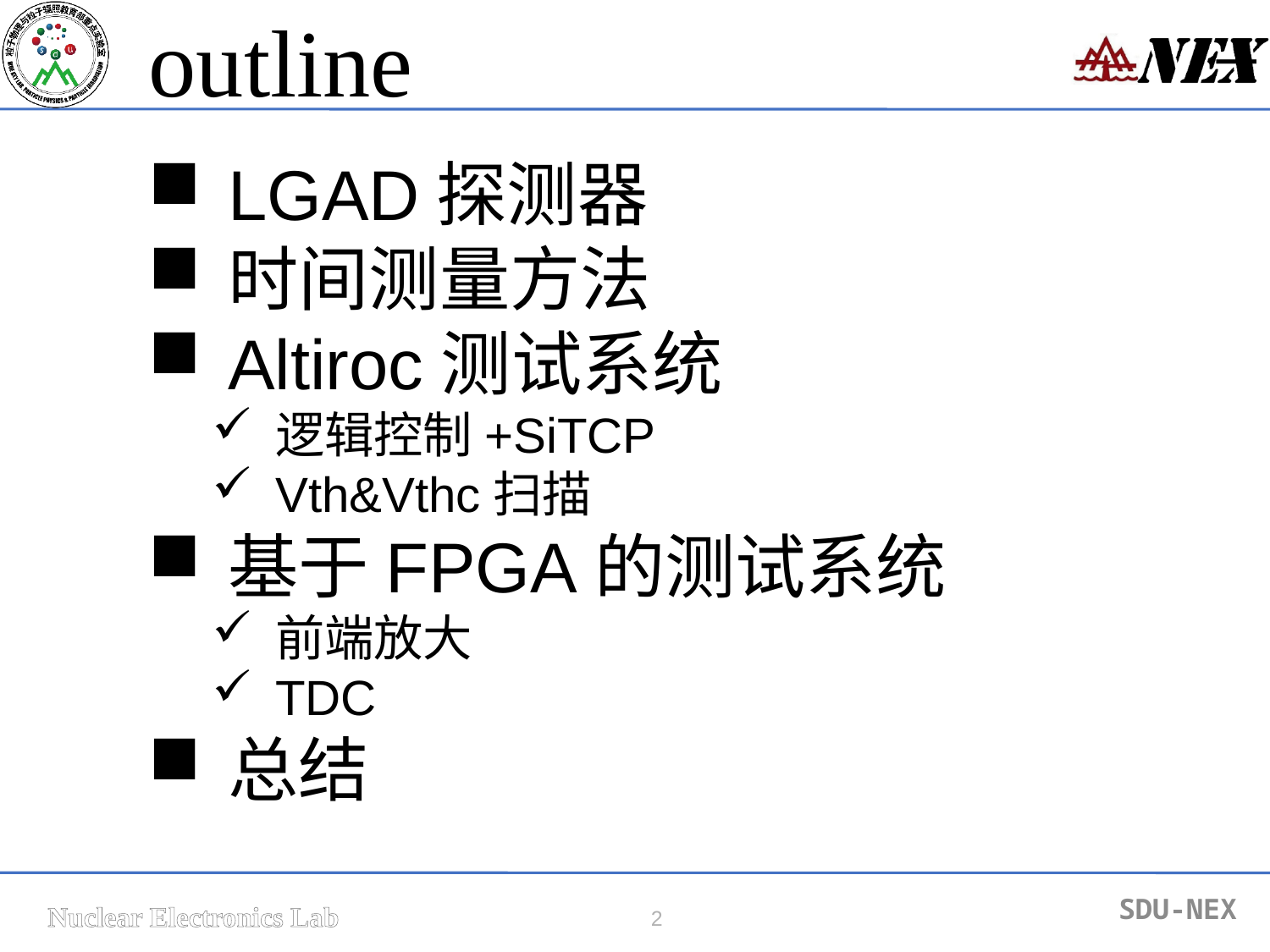

outline
LGAD探测器
时间测量方法
Altiroc测试系统
逻辑控制+SiTCP
Vth&Vthc扫描
基于FPGA的测试系统
前端放大
TDC
总结
2